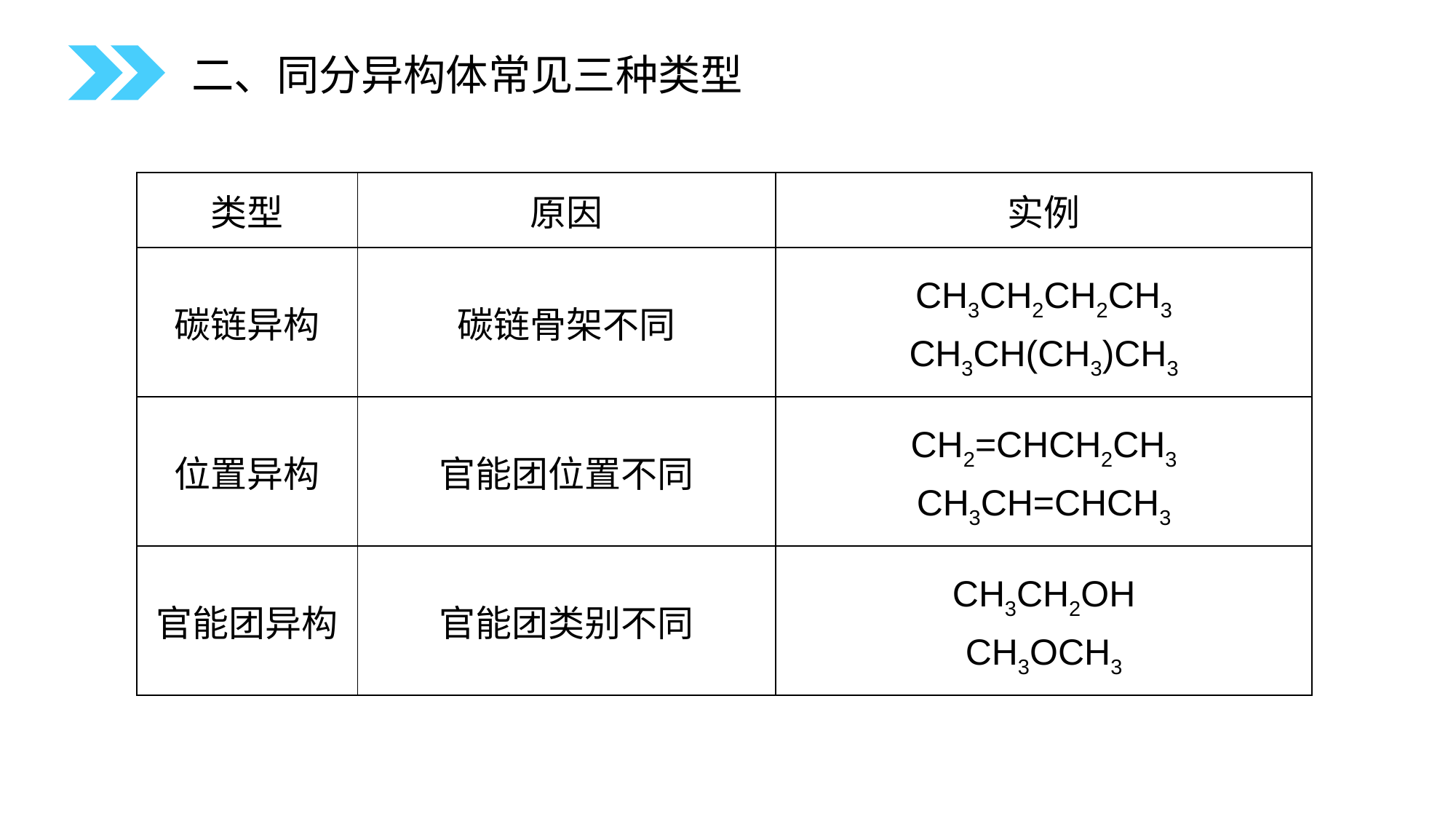

二、同分异构体常见三种类型
| 类型 | 原因 | 实例 |
| --- | --- | --- |
| 碳链异构 | 碳链骨架不同 | CH3CH2CH2CH3 CH3CH(CH3)CH3 |
| 位置异构 | 官能团位置不同 | CH2=CHCH2CH3 CH3CH=CHCH3 |
| 官能团异构 | 官能团类别不同 | CH3CH2OH CH3OCH3 |